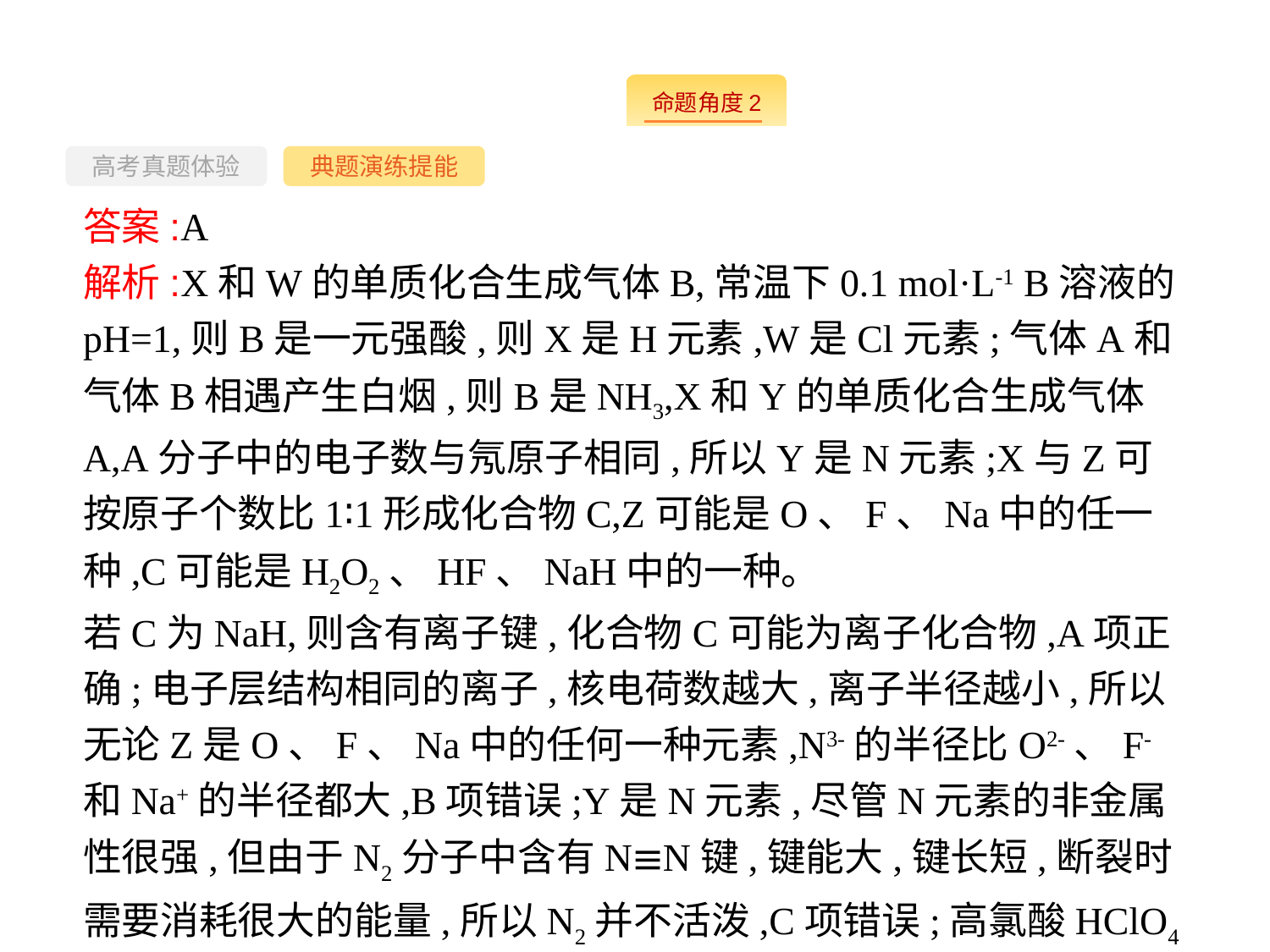

-60-
高考真题体验
典题演练提能
答案:A
解析:X和W的单质化合生成气体B,常温下0.1 mol·L-1 B溶液的pH=1,则B是一元强酸,则X是H元素,W是Cl元素;气体A和气体B相遇产生白烟,则B是NH3,X和Y的单质化合生成气体A,A分子中的电子数与氖原子相同,所以Y是N元素;X与Z可按原子个数比1∶1形成化合物C,Z可能是O、F、Na中的任一种,C可能是H2O2、HF、NaH中的一种。
若C为NaH,则含有离子键,化合物C可能为离子化合物,A项正确;电子层结构相同的离子,核电荷数越大,离子半径越小,所以无论Z是O、F、Na中的任何一种元素,N3-的半径比O2-、F-和Na+的半径都大,B项错误;Y是N元素,尽管N元素的非金属性很强,但由于N2分子中含有N≡N键,键能大,键长短,断裂时需要消耗很大的能量,所以N2并不活泼,C项错误;高氯酸HClO4的酸性比HNO3强,D项错误。